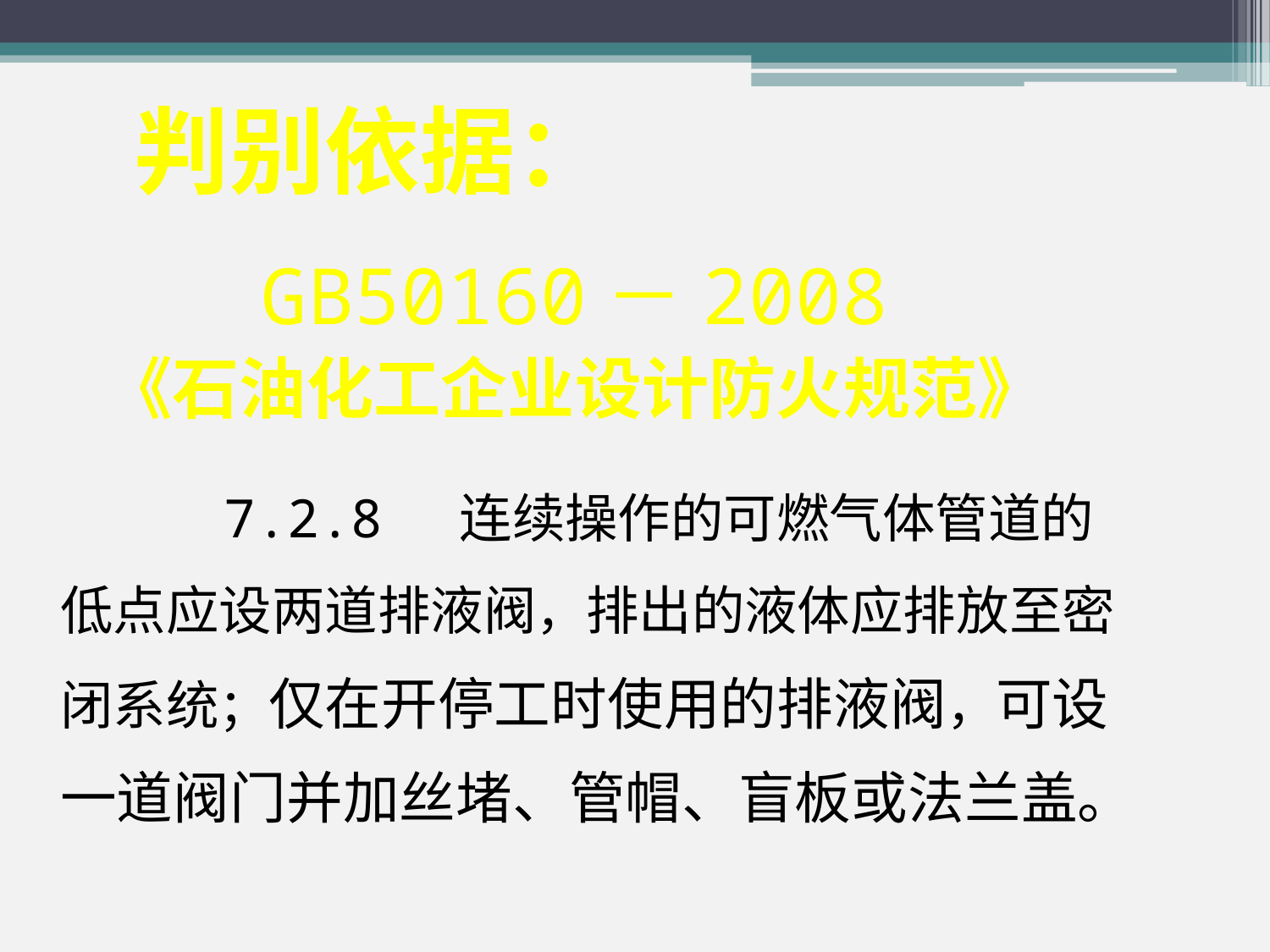

判别依据：

GB50160－2008
《石油化工企业设计防火规范》
     7.2.8  连续操作的可燃气体管道的低点应设两道排液阀，排出的液体应排放至密闭系统；仅在开停工时使用的排液阀，可设一道阀门并加丝堵、管帽、盲板或法兰盖。